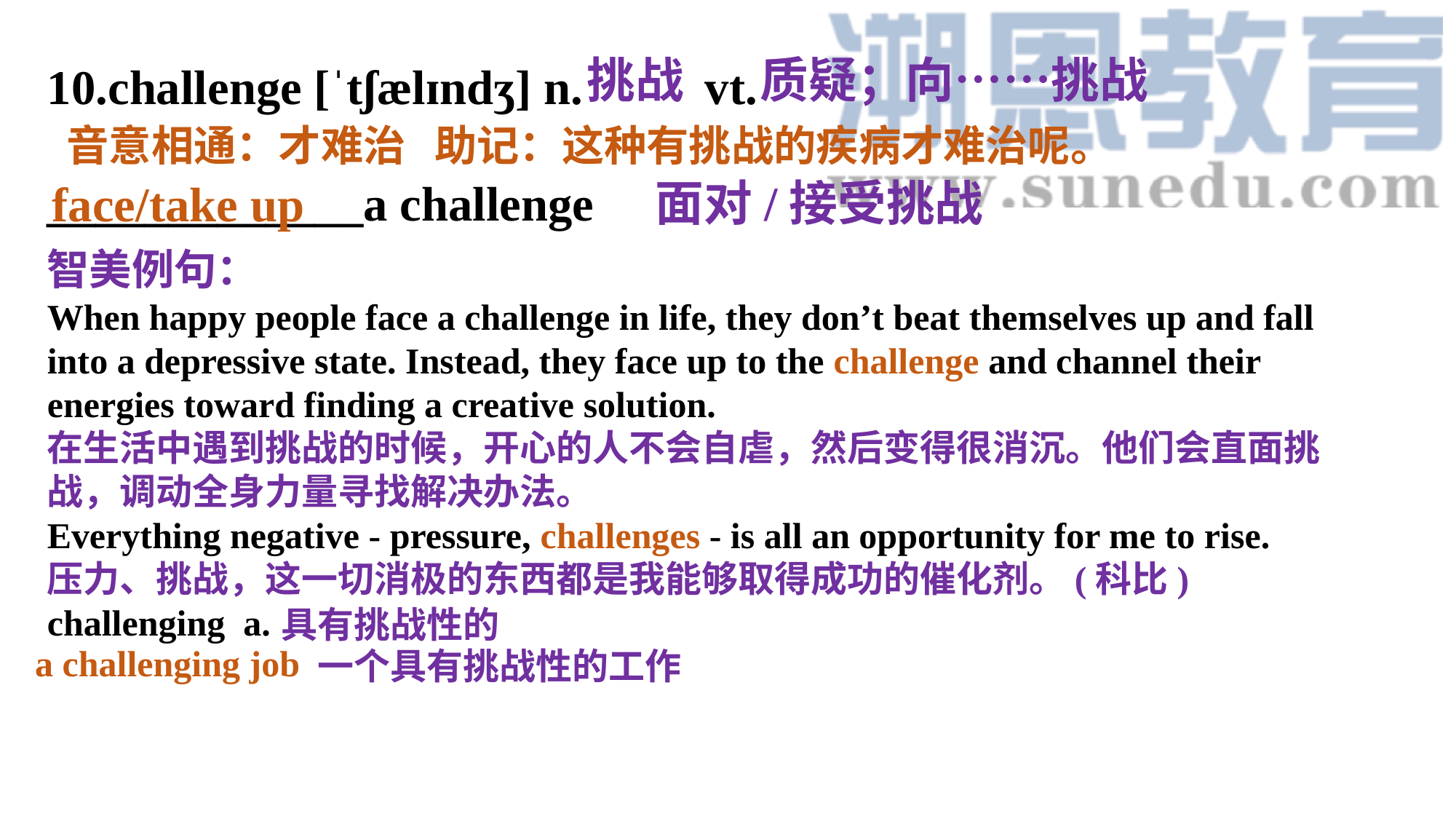

挑战
质疑；向……挑战
10.challenge [ˈtʃælɪndʒ] n.          vt.

_____________a challenge    面对/接受挑战

音意相通：才难治   助记：这种有挑战的疾病才难治呢。
face/take up
智美例句：
When happy people face a challenge in life, they don’t beat themselves up and fall into a depressive state. Instead, they face up to the challenge and channel their energies toward finding a creative solution.
在生活中遇到挑战的时候，开心的人不会自虐，然后变得很消沉。他们会直面挑战，调动全身力量寻找解决办法。
Everything negative - pressure, challenges - is all an opportunity for me to rise.
压力、挑战，这一切消极的东西都是我能够取得成功的催化剂。(科比)
challenging  a.
                                一个具有挑战性的工作

具有挑战性的
a challenging job